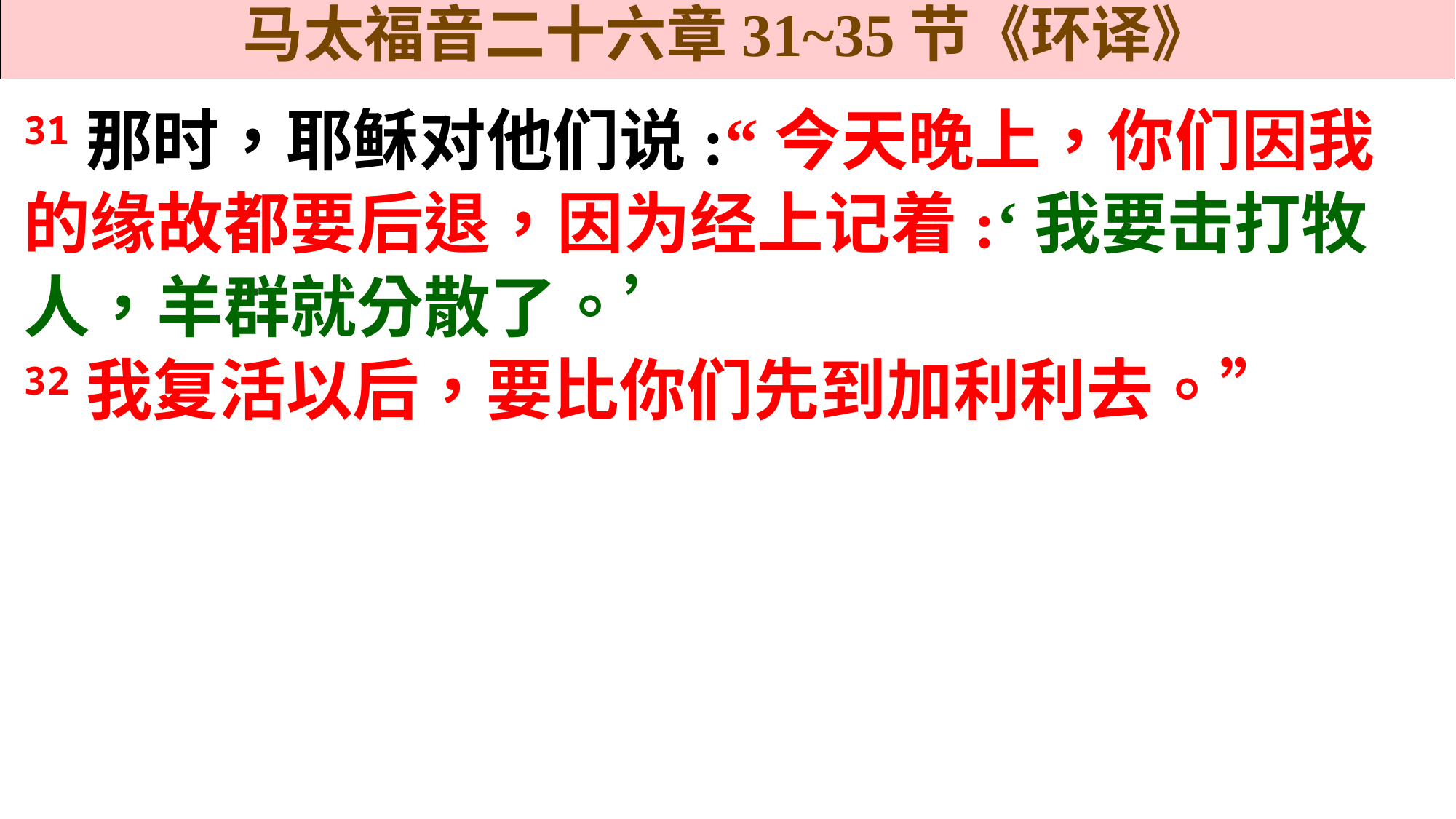

马太福音二十六章31~35节《环译》
31那时，耶稣对他们说:“今天晚上，你们因我的缘故都要后退，因为经上记着:‘我要击打牧人，羊群就分散了。’
32我复活以后，要比你们先到加利利去。”